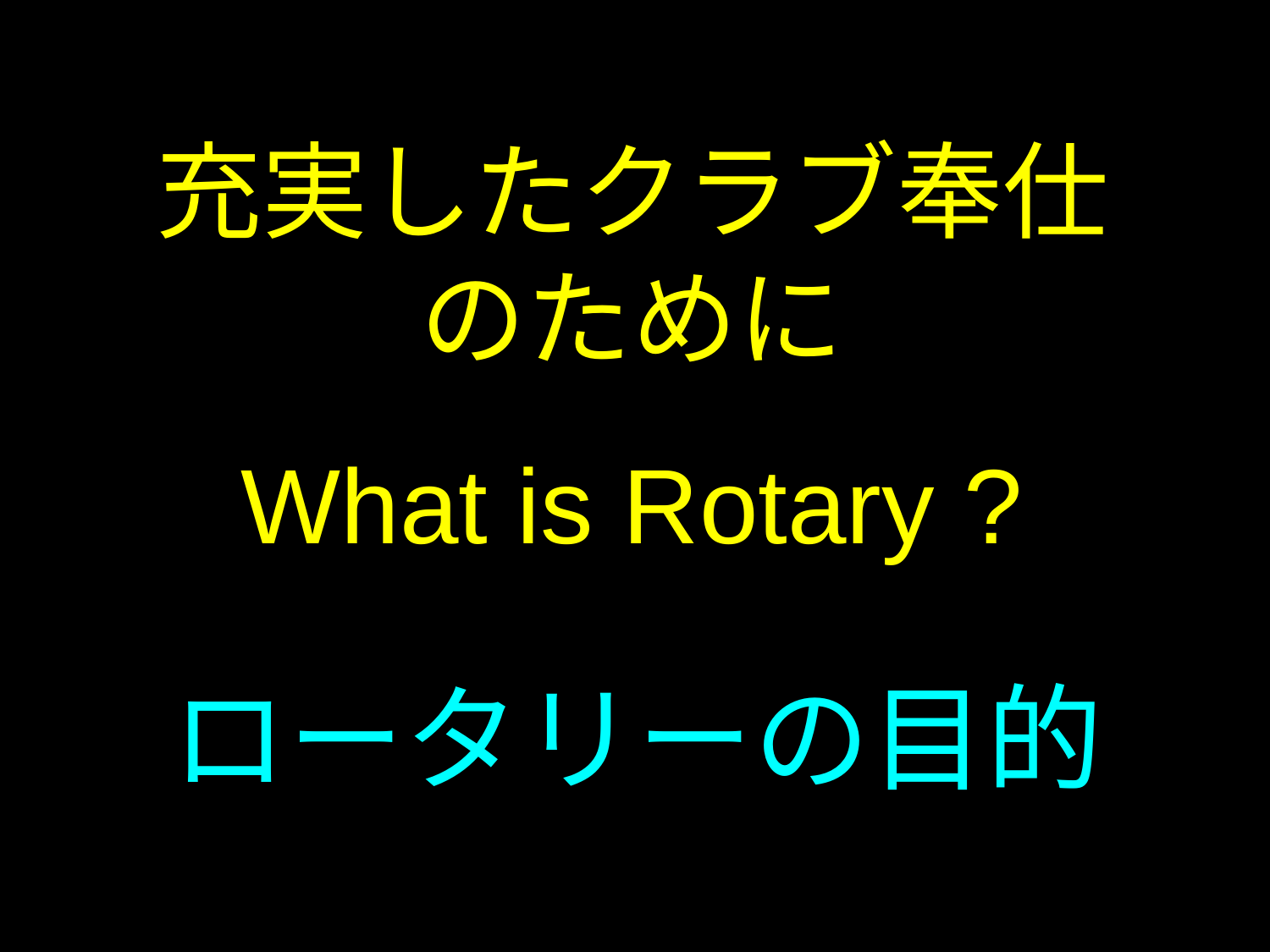

充実したクラブ奉仕
のために

What is Rotary ?

ロータリーの目的